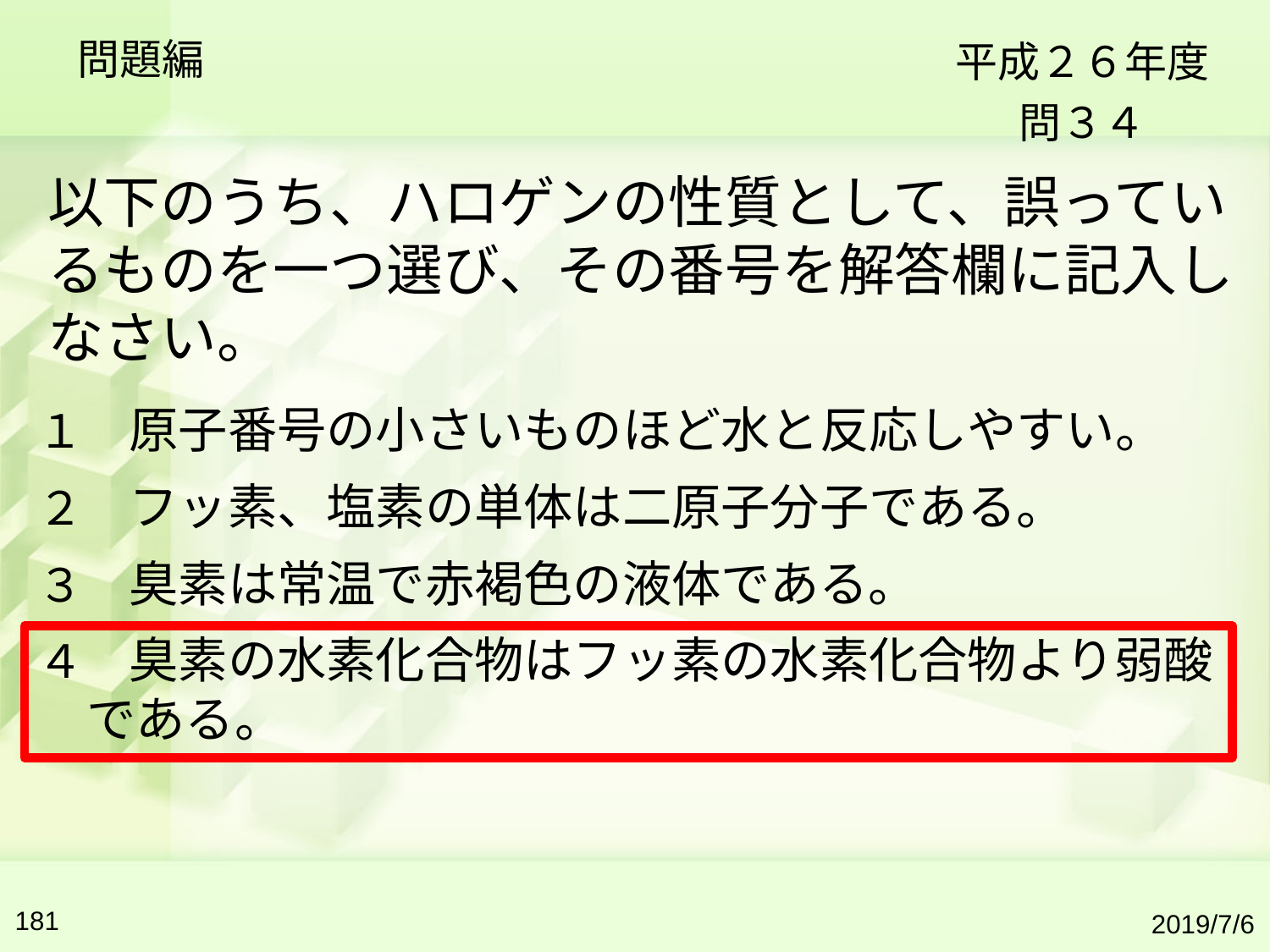

問題編
平成２６年度
問３４
以下のうち、ハロゲンの性質として、誤っているものを一つ選び、その番号を解答欄に記入しなさい。
１　原子番号の小さいものほど水と反応しやすい。
２　フッ素、塩素の単体は二原子分子である。
３　臭素は常温で赤褐色の液体である。
４　臭素の水素化合物はフッ素の水素化合物より弱酸である。

181
2019/7/6